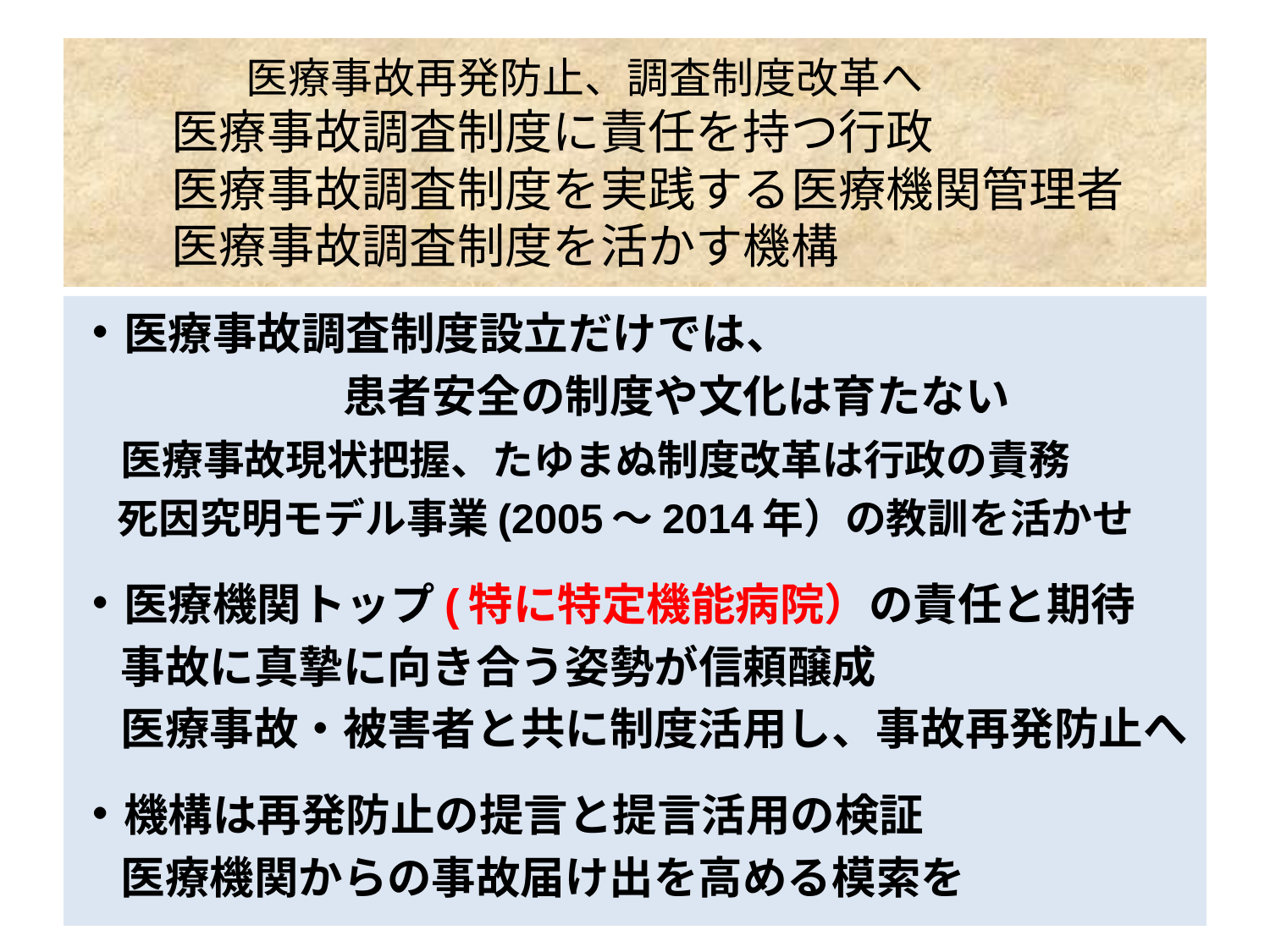

# 医療事故再発防止、調査制度改革へ 　　医療事故調査制度に責任を持つ行政 　　医療事故調査制度を実践する医療機関管理者 　　医療事故調査制度を活かす機構
・医療事故調査制度設立だけでは、
　　　　　　患者安全の制度や文化は育たない
　医療事故現状把握、たゆまぬ制度改革は行政の責務
　死因究明モデル事業(2005～2014年）の教訓を活かせ

・医療機関トップ(特に特定機能病院）の責任と期待
　事故に真摯に向き合う姿勢が信頼醸成
　医療事故・被害者と共に制度活用し、事故再発防止へ

・機構は再発防止の提言と提言活用の検証
　医療機関からの事故届け出を高める模索を